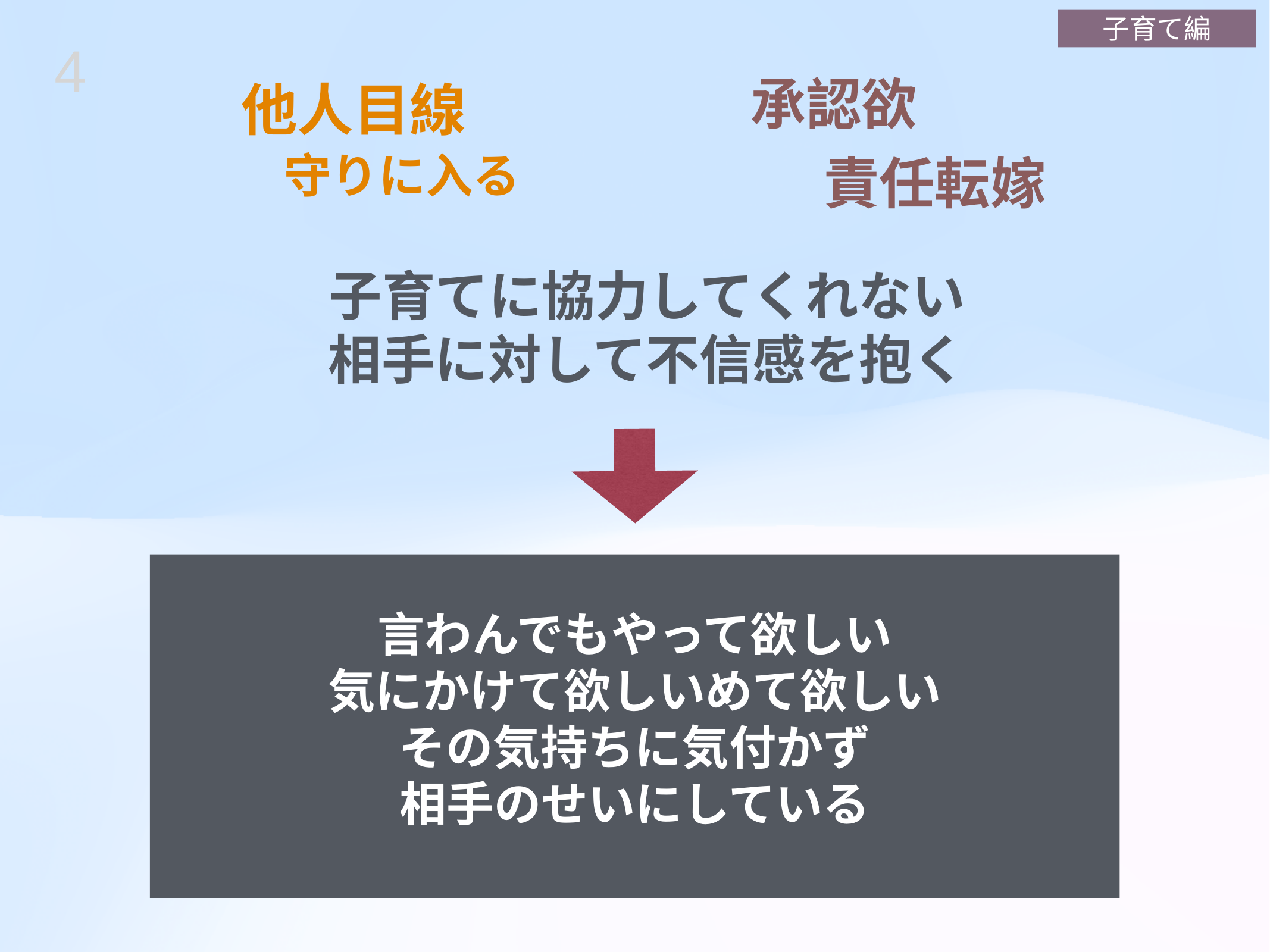

子育て編
4
承認欲
# 他人目線
守りに入る
責任転嫁
子育てに協力してくれない
相手に対して不信感を抱く

言わんでもやって欲しい
気にかけて欲しいめて欲しい
その気持ちに気付かず
相手のせいにしている